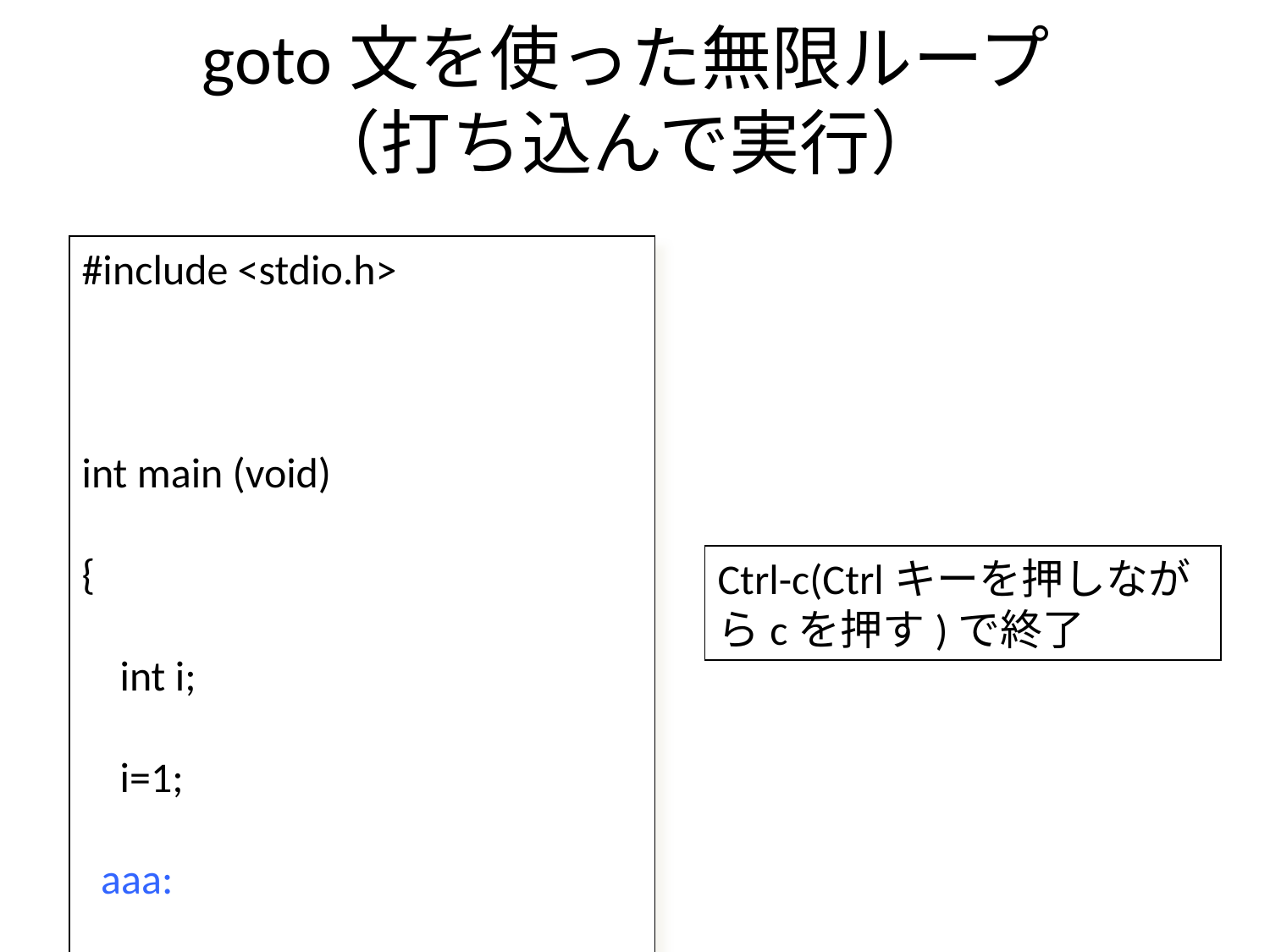

# goto文を使った無限ループ （打ち込んで実行）
#include <stdio.h>

int main (void)
{
    int i;
    i=1;
  aaa:
    printf ("羊が%d匹\n", i );
    i=i+1;
    goto aaa;
    return 0;
}
Ctrl-c(Ctrlキーを押しながらcを押す)で終了